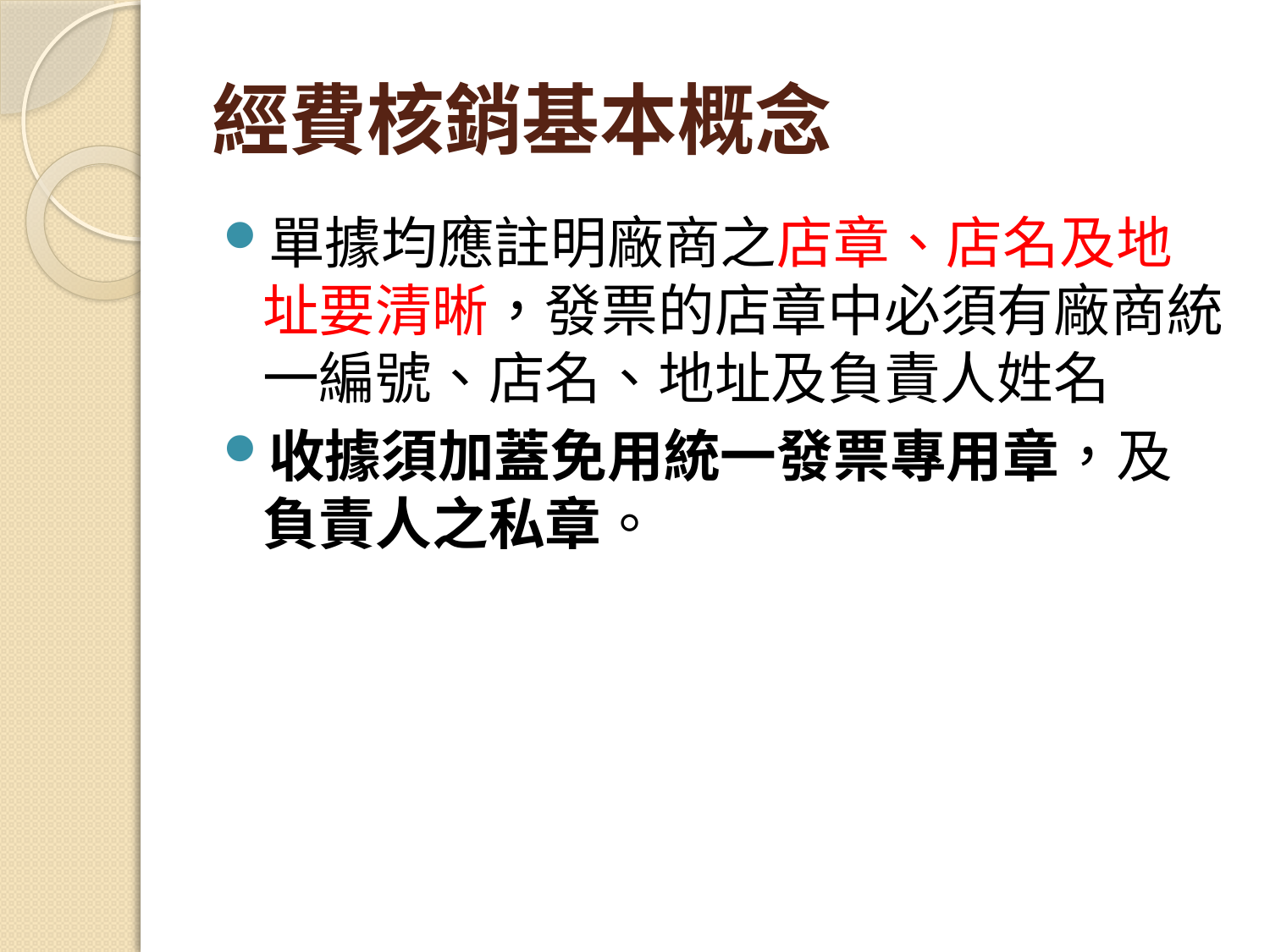

# 經費核銷基本概念
單據均應註明廠商之店章、店名及地址要清晰，發票的店章中必須有廠商統一編號、店名、地址及負責人姓名
收據須加蓋免用統一發票專用章，及負責人之私章。